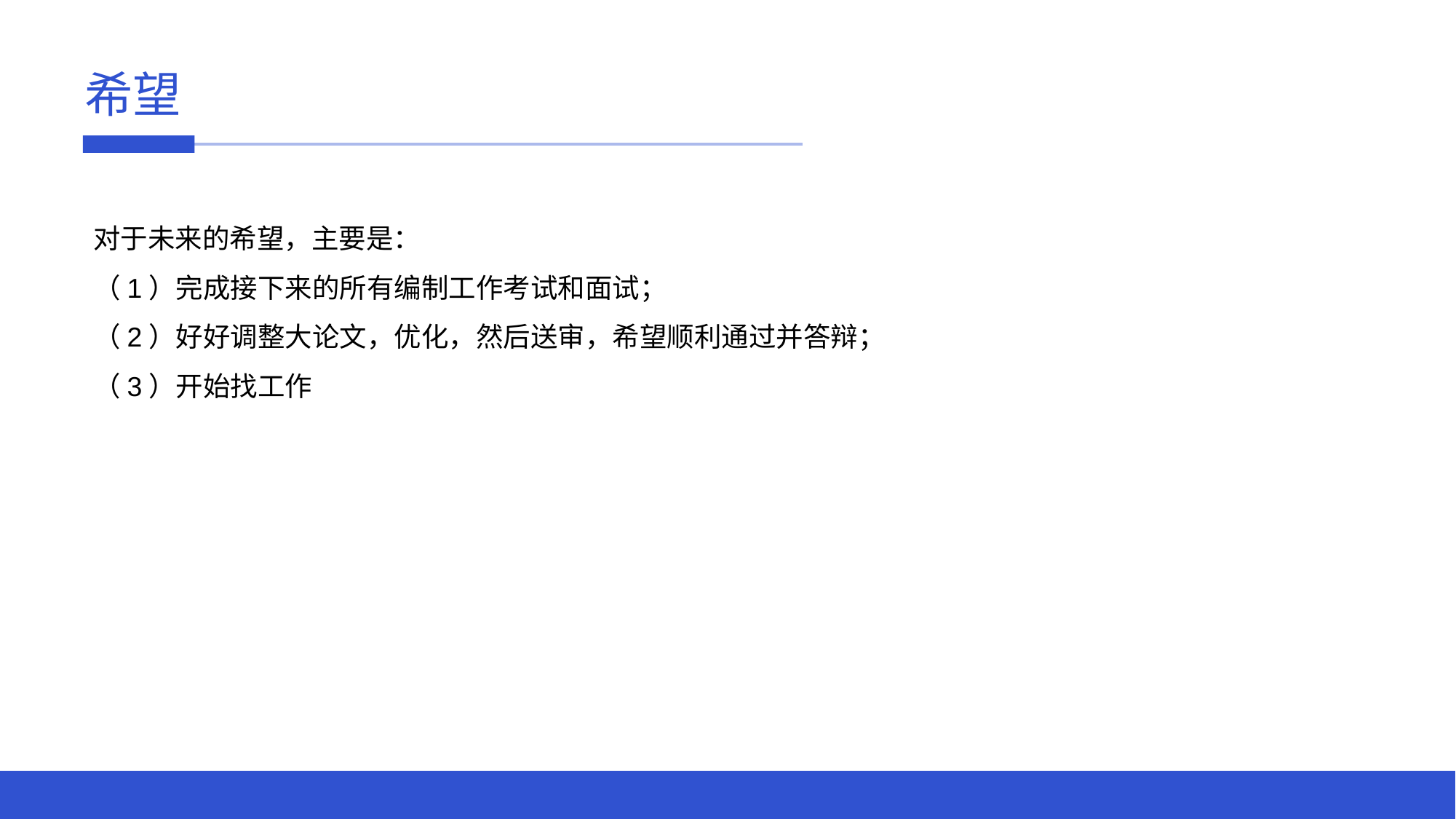

希望

对于未来的希望，主要是：
（1）完成接下来的所有编制工作考试和面试；
（2）好好调整大论文，优化，然后送审，希望顺利通过并答辩；
（3）开始找工作